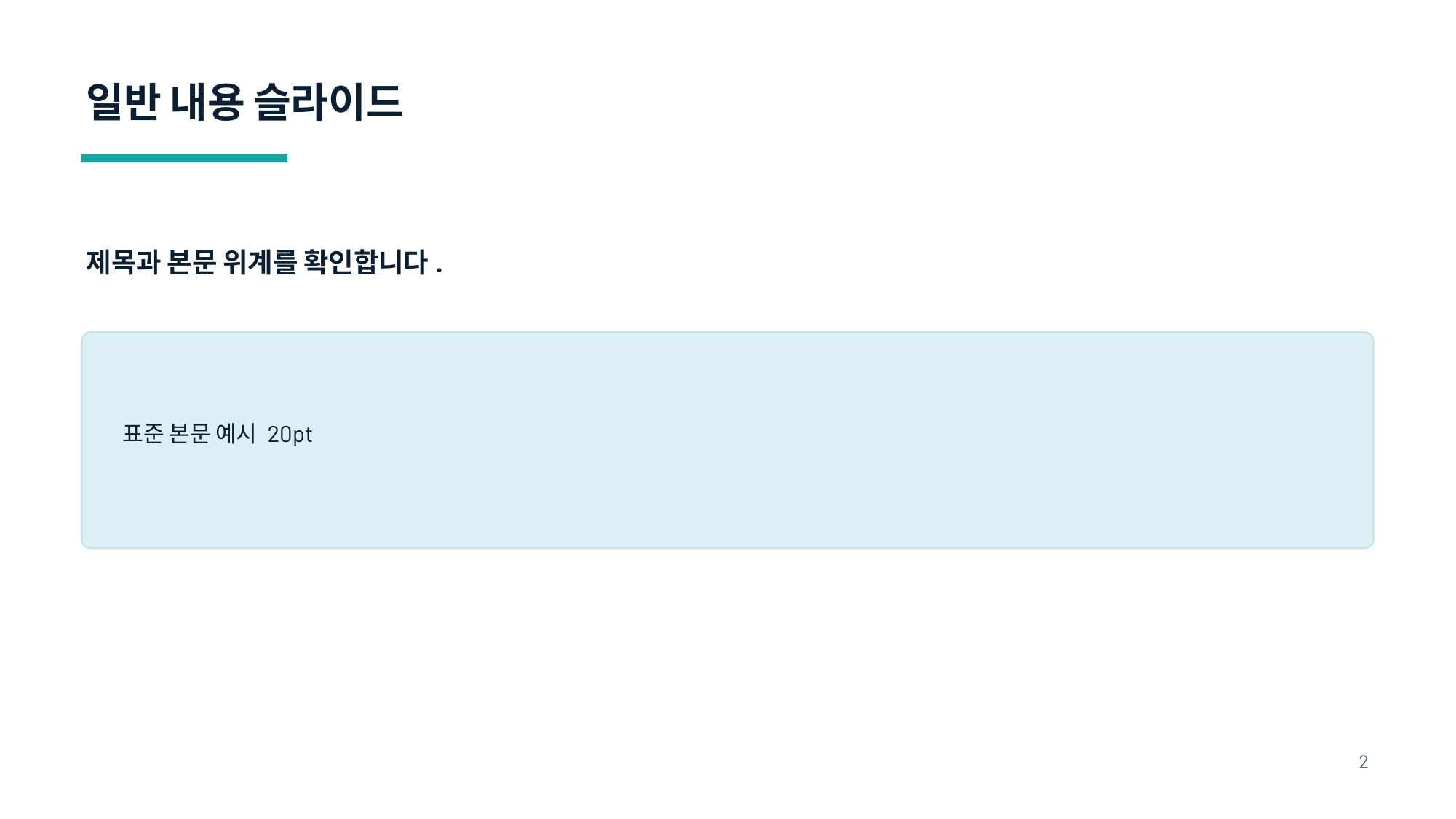

일반 내용 슬라이드

제목과 본문 위계를 확인합니다.

표준 본문 예시 20pt
2